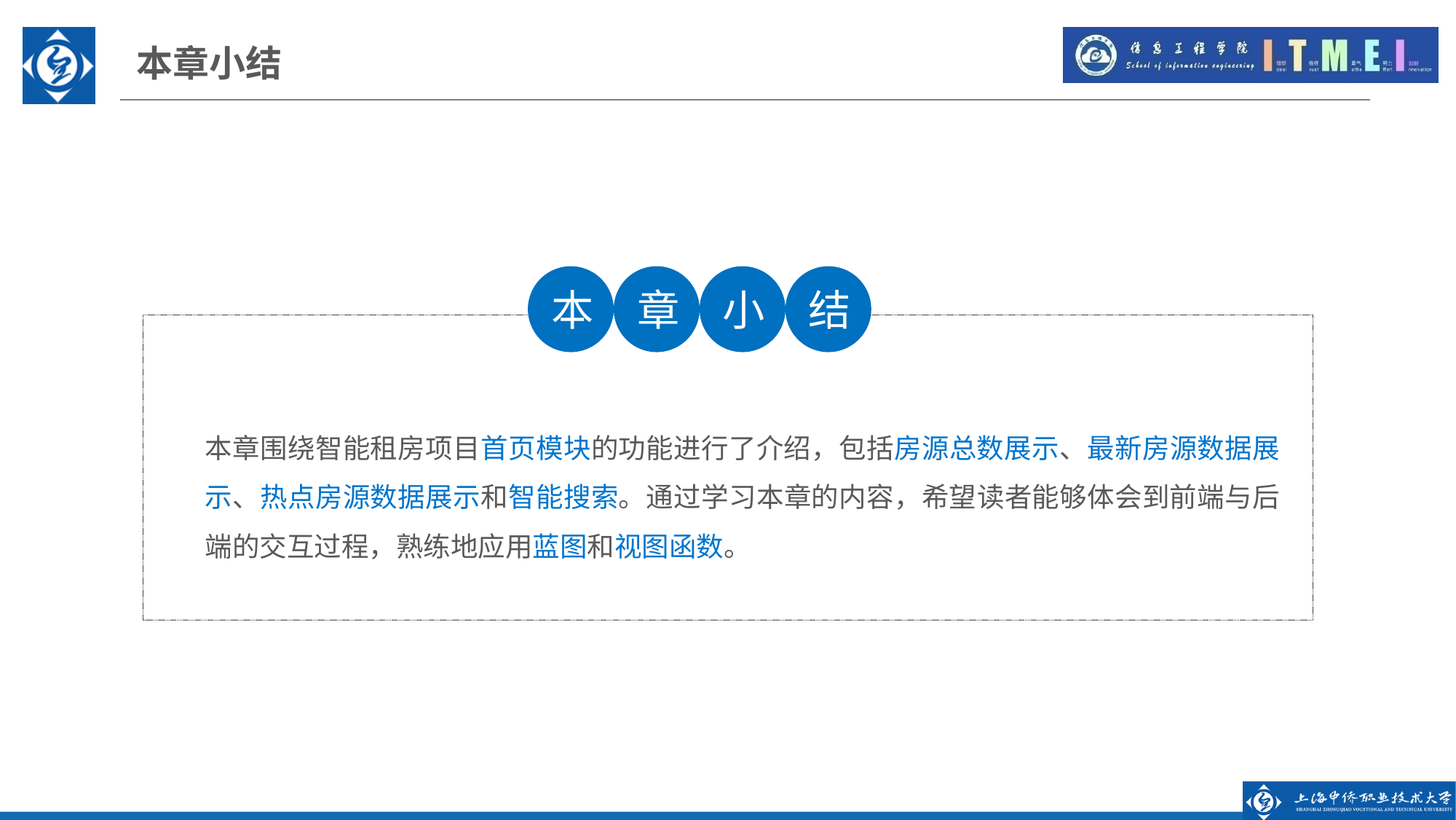

本章小结
本
章
小
结

本章围绕智能租房项目首页模块的功能进行了介绍，包括房源总数展示、最新房源数据展示、热点房源数据展示和智能搜索。通过学习本章的内容，希望读者能够体会到前端与后端的交互过程，熟练地应用蓝图和视图函数。